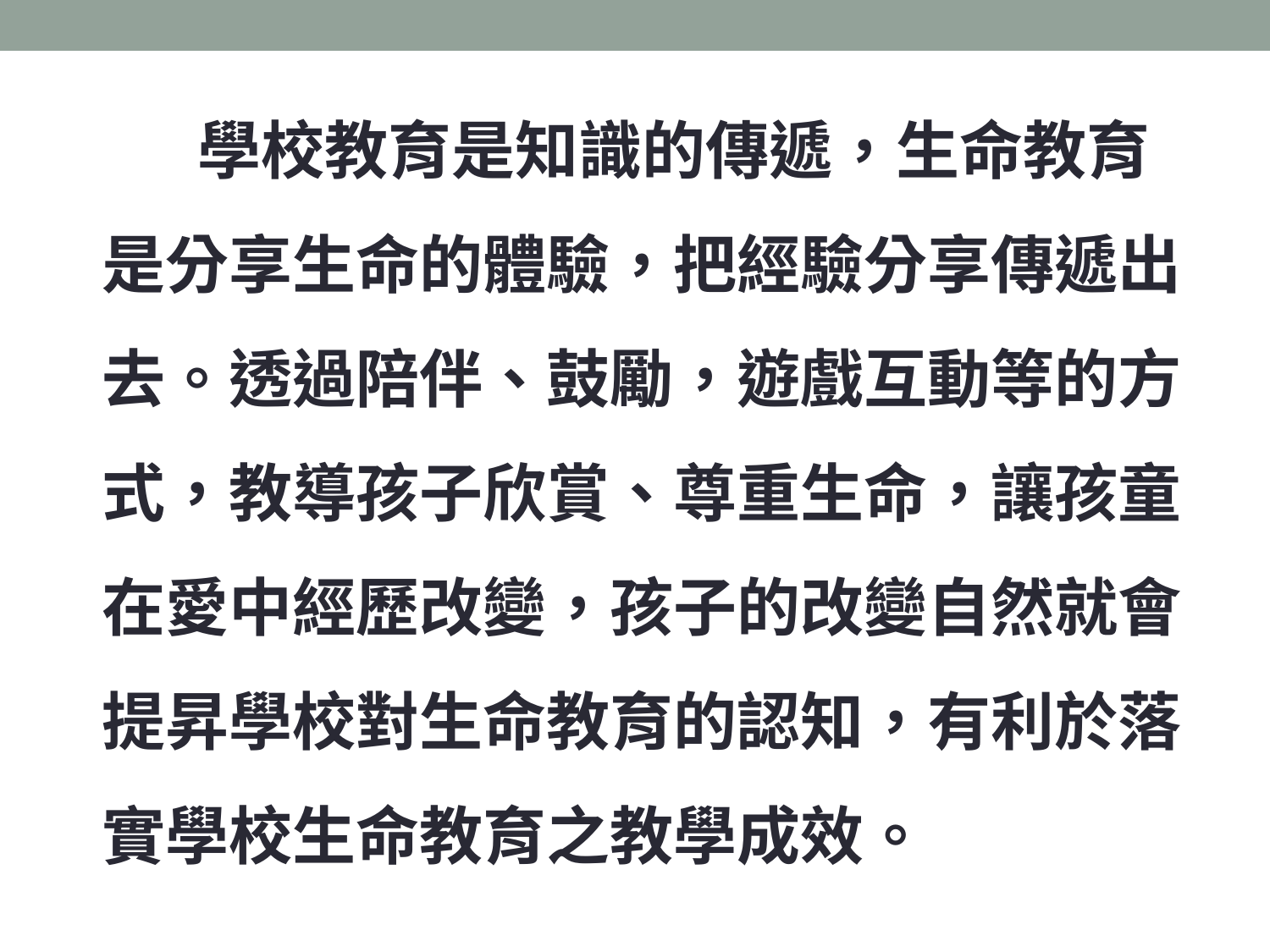

學校教育是知識的傳遞，生命教育是分享生命的體驗，把經驗分享傳遞出去。透過陪伴、鼓勵，遊戲互動等的方式，教導孩子欣賞、尊重生命，讓孩童在愛中經歷改變，孩子的改變自然就會提昇學校對生命教育的認知，有利於落實學校生命教育之教學成效。